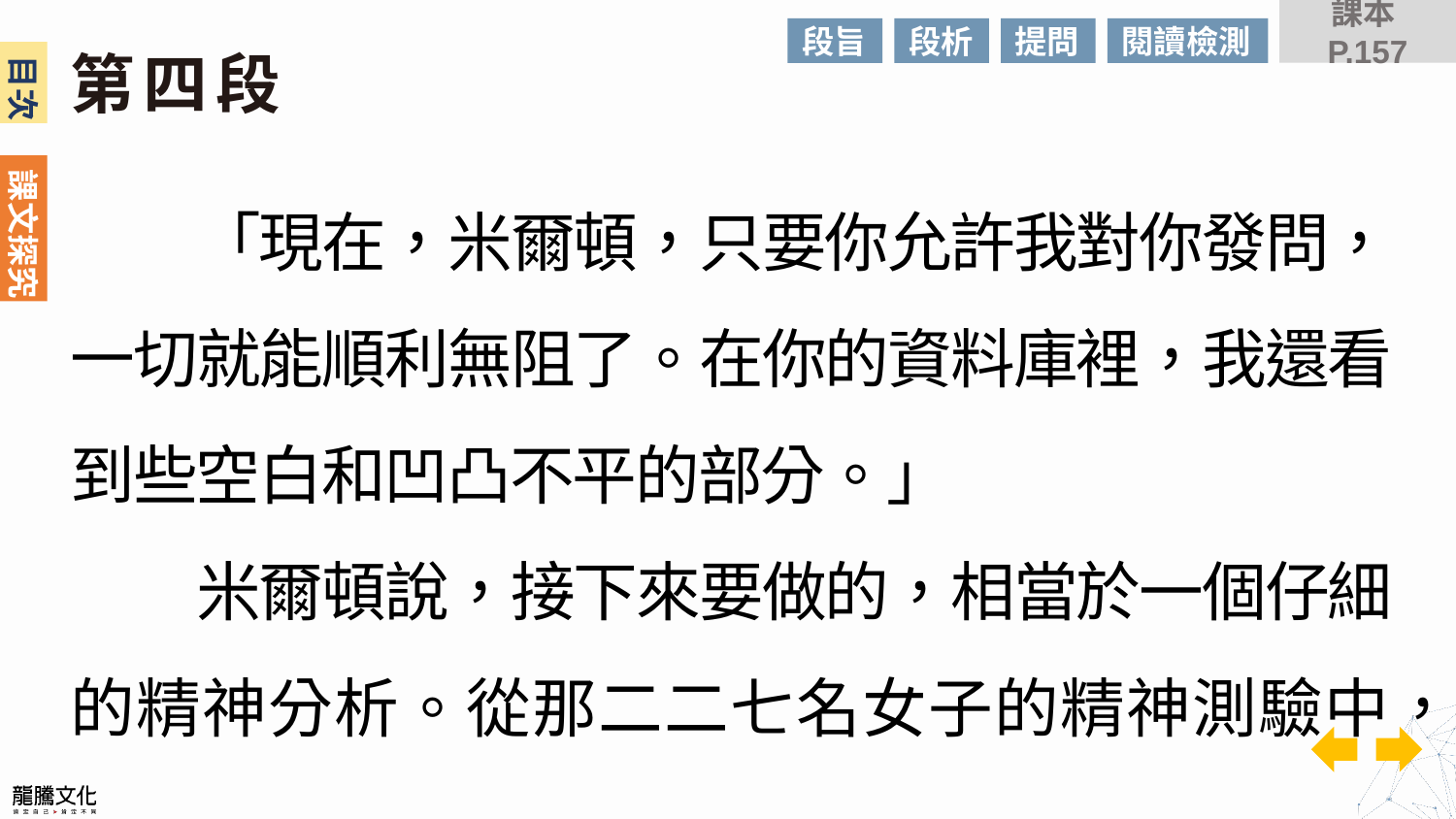

課本P.157
段旨
段析
提問
閱讀檢測
第四段
　　「現在，米爾頓，只要你允許我對你發問，一切就能順利無阻了。在你的資料庫裡，我還看到些空白和凹凸不平的部分。」
　　米爾頓說，接下來要做的，相當於一個仔細的精神分析。從那二二七名女子的精神測驗中，